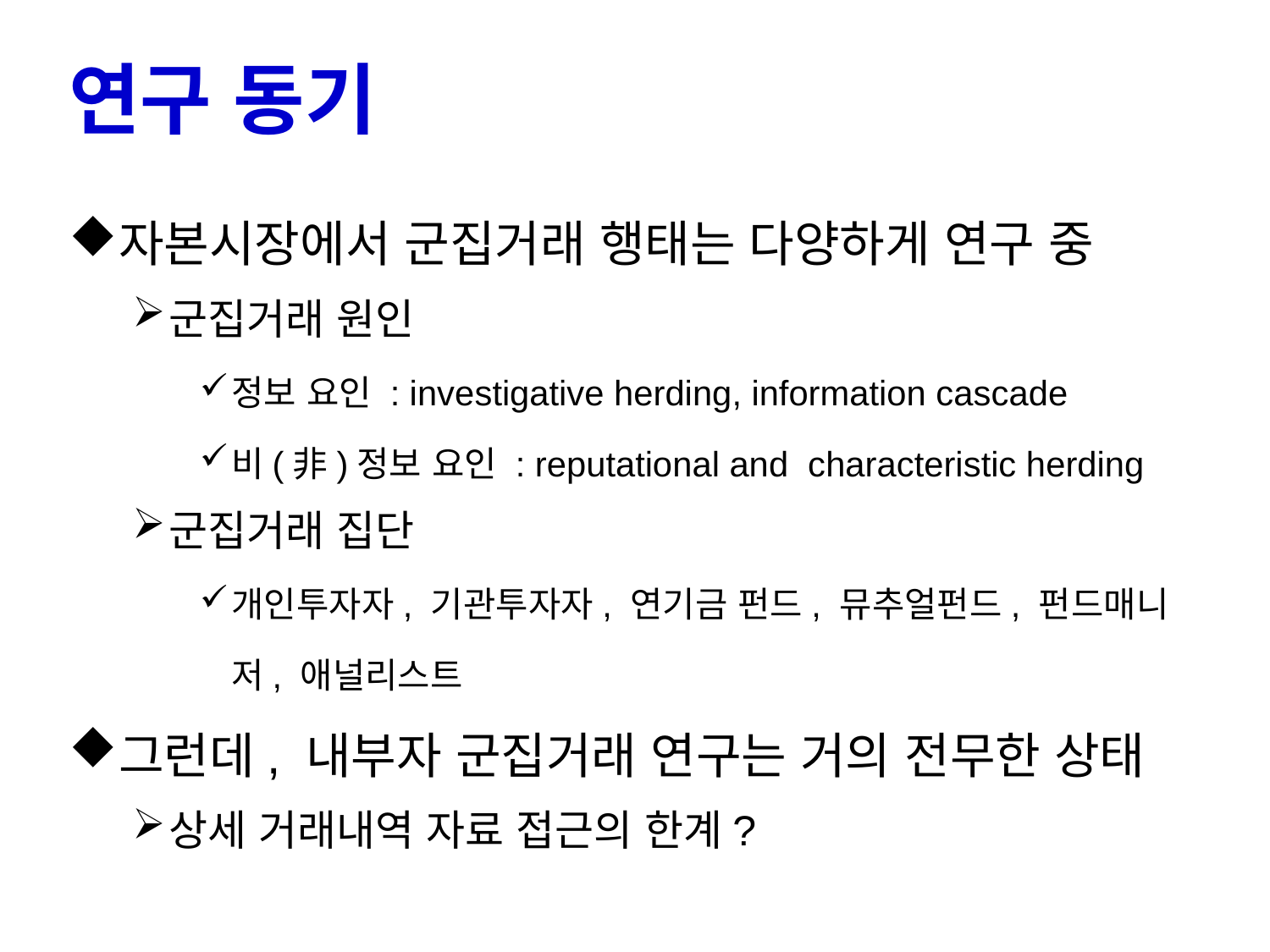

# 연구 동기
자본시장에서 군집거래 행태는 다양하게 연구 중
군집거래 원인
정보 요인 : investigative herding, information cascade
비(非)정보 요인 : reputational and  characteristic herding
군집거래 집단
개인투자자, 기관투자자, 연기금 펀드, 뮤추얼펀드, 펀드매니저, 애널리스트
그런데, 내부자 군집거래 연구는 거의 전무한 상태
상세 거래내역 자료 접근의 한계?
6